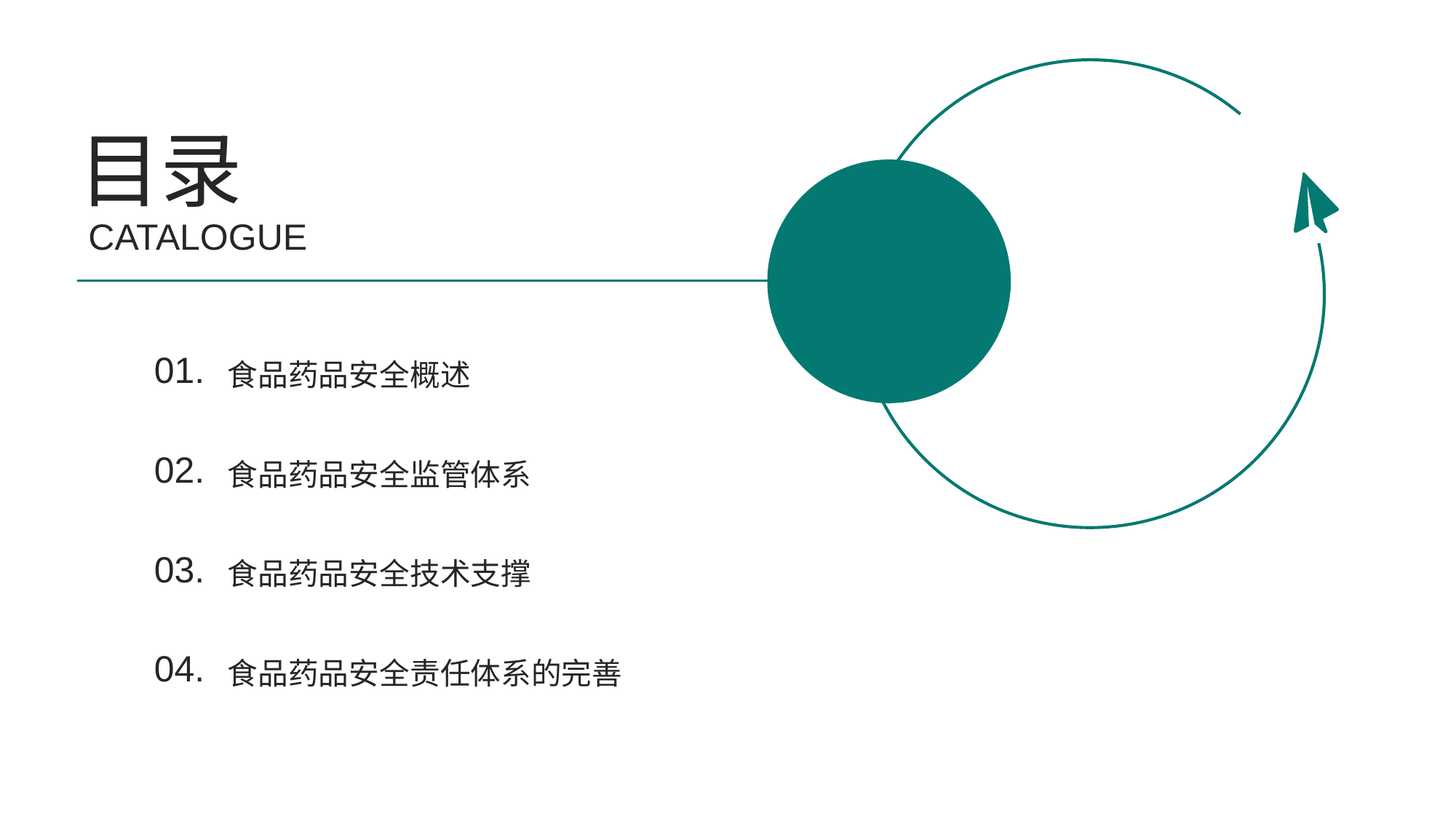

目录

CATALOGUE
01.
食品药品安全概述
02.
食品药品安全监管体系
03.
食品药品安全技术支撑
04.
食品药品安全责任体系的完善